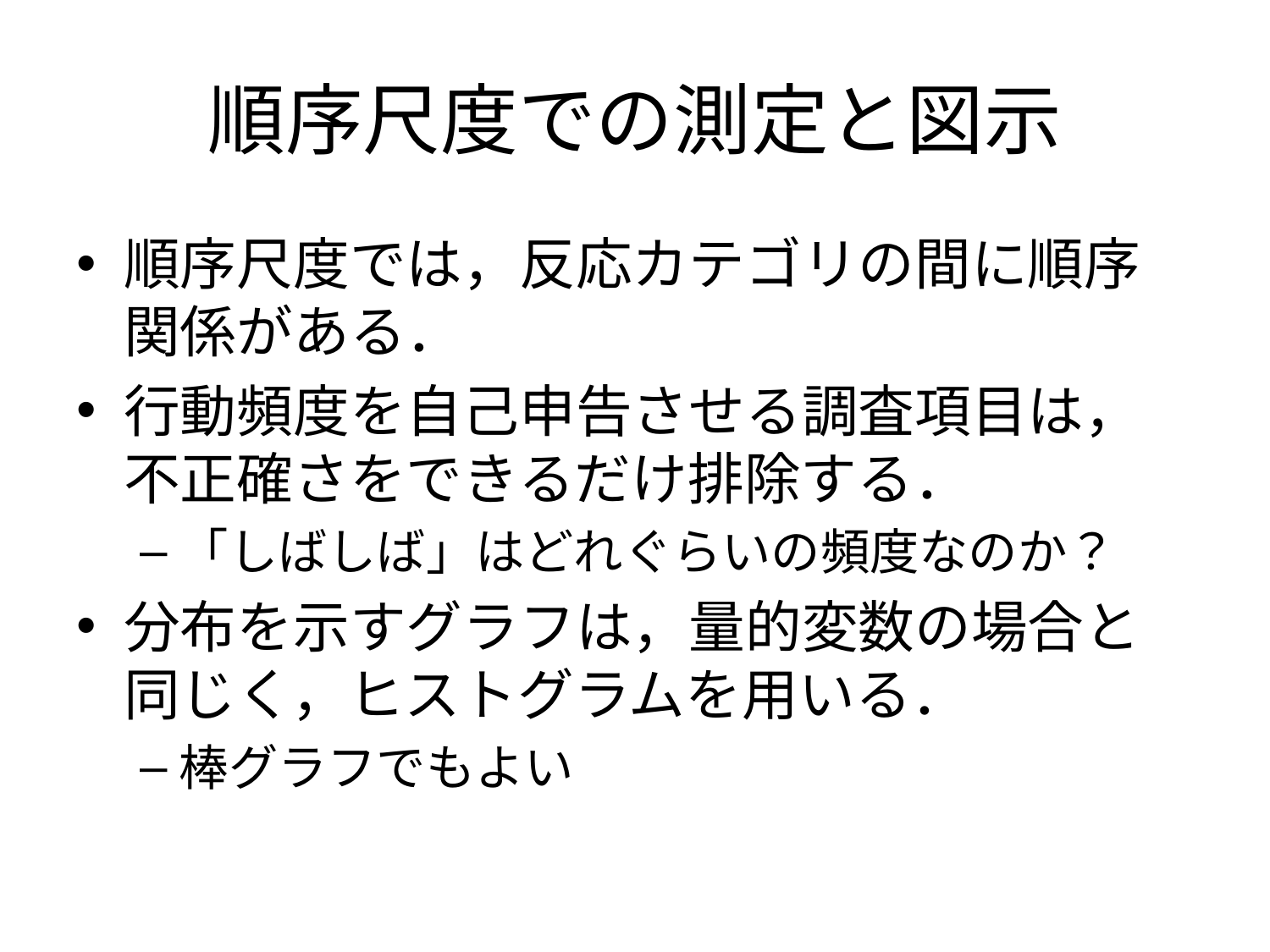

# 順序尺度での測定と図示
順序尺度では，反応カテゴリの間に順序関係がある．
行動頻度を自己申告させる調査項目は，不正確さをできるだけ排除する．
「しばしば」はどれぐらいの頻度なのか？
分布を示すグラフは，量的変数の場合と同じく，ヒストグラムを用いる．
棒グラフでもよい